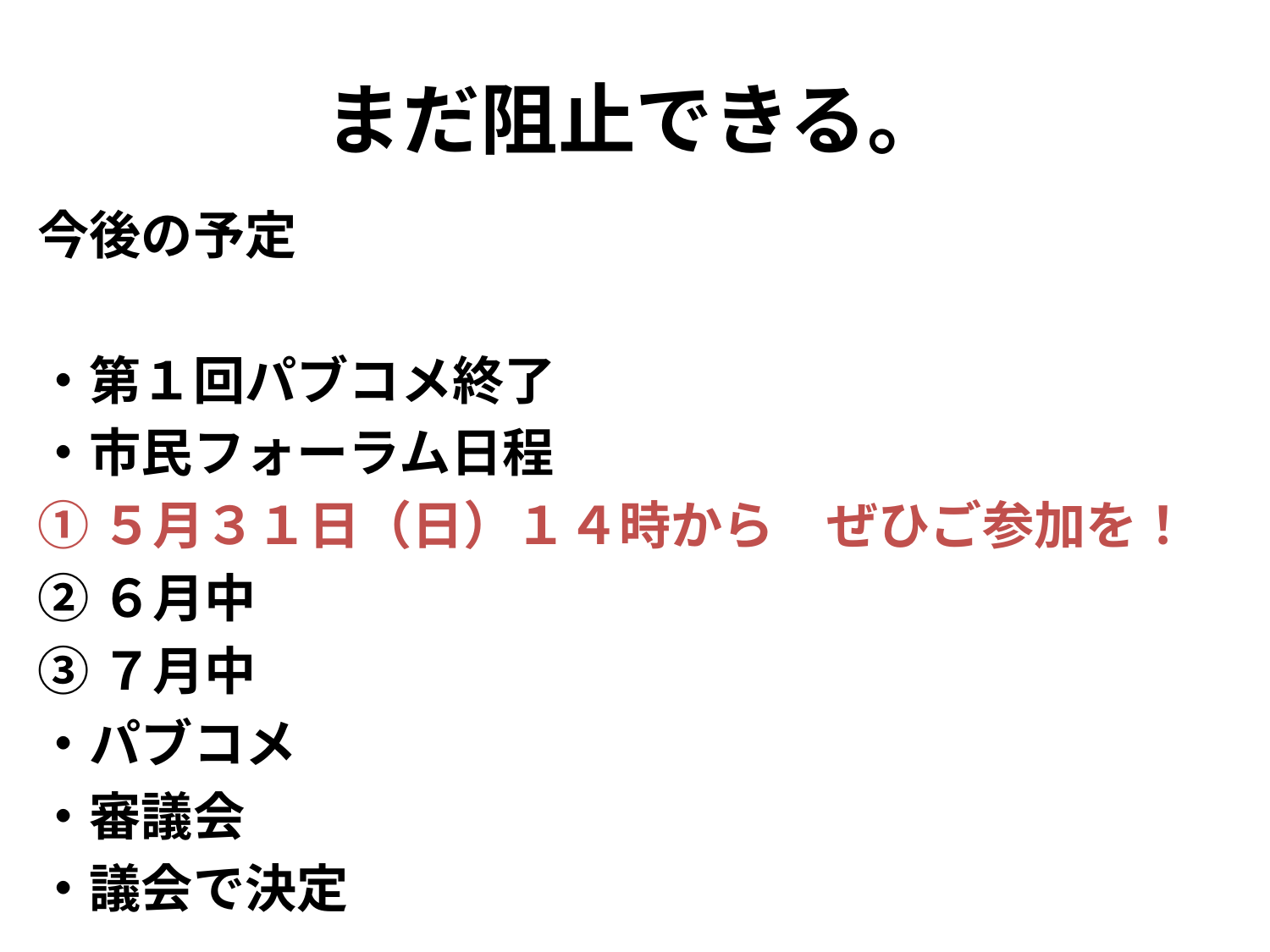

# まだ阻止できる。
今後の予定

・第１回パブコメ終了
・市民フォーラム日程
①５月３１日（日）１４時から　ぜひご参加を！
②６月中
③７月中
・パブコメ
・審議会
・議会で決定